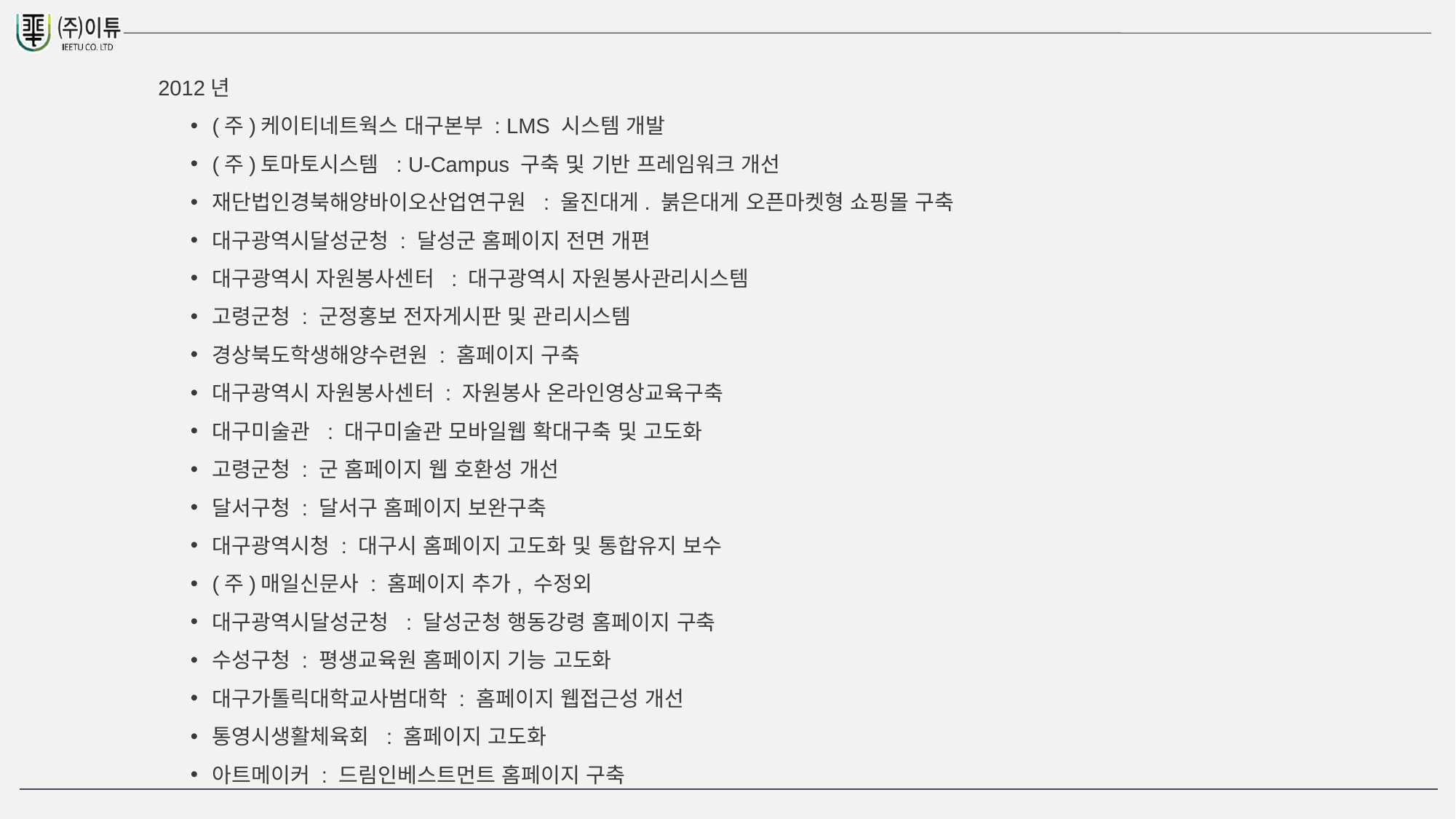

2012년
(주)케이티네트웍스 대구본부 : LMS 시스템 개발
(주)토마토시스템  : U-Campus 구축 및 기반 프레임워크 개선
재단법인경북해양바이오산업연구원  : 울진대게. 붉은대게 오픈마켓형 쇼핑몰 구축
대구광역시달성군청 : 달성군 홈페이지 전면 개편
대구광역시 자원봉사센터  : 대구광역시 자원봉사관리시스템
고령군청 : 군정홍보 전자게시판 및 관리시스템
경상북도학생해양수련원 : 홈페이지 구축
대구광역시 자원봉사센터 : 자원봉사 온라인영상교육구축
대구미술관  : 대구미술관 모바일웹 확대구축 및 고도화
고령군청 : 군 홈페이지 웹 호환성 개선
달서구청 : 달서구 홈페이지 보완구축
대구광역시청 : 대구시 홈페이지 고도화 및 통합유지 보수
(주)매일신문사 : 홈페이지 추가, 수정외
대구광역시달성군청  : 달성군청 행동강령 홈페이지 구축
수성구청 : 평생교육원 홈페이지 기능 고도화
대구가톨릭대학교사범대학 : 홈페이지 웹접근성 개선
통영시생활체육회  : 홈페이지 고도화
아트메이커 : 드림인베스트먼트 홈페이지 구축